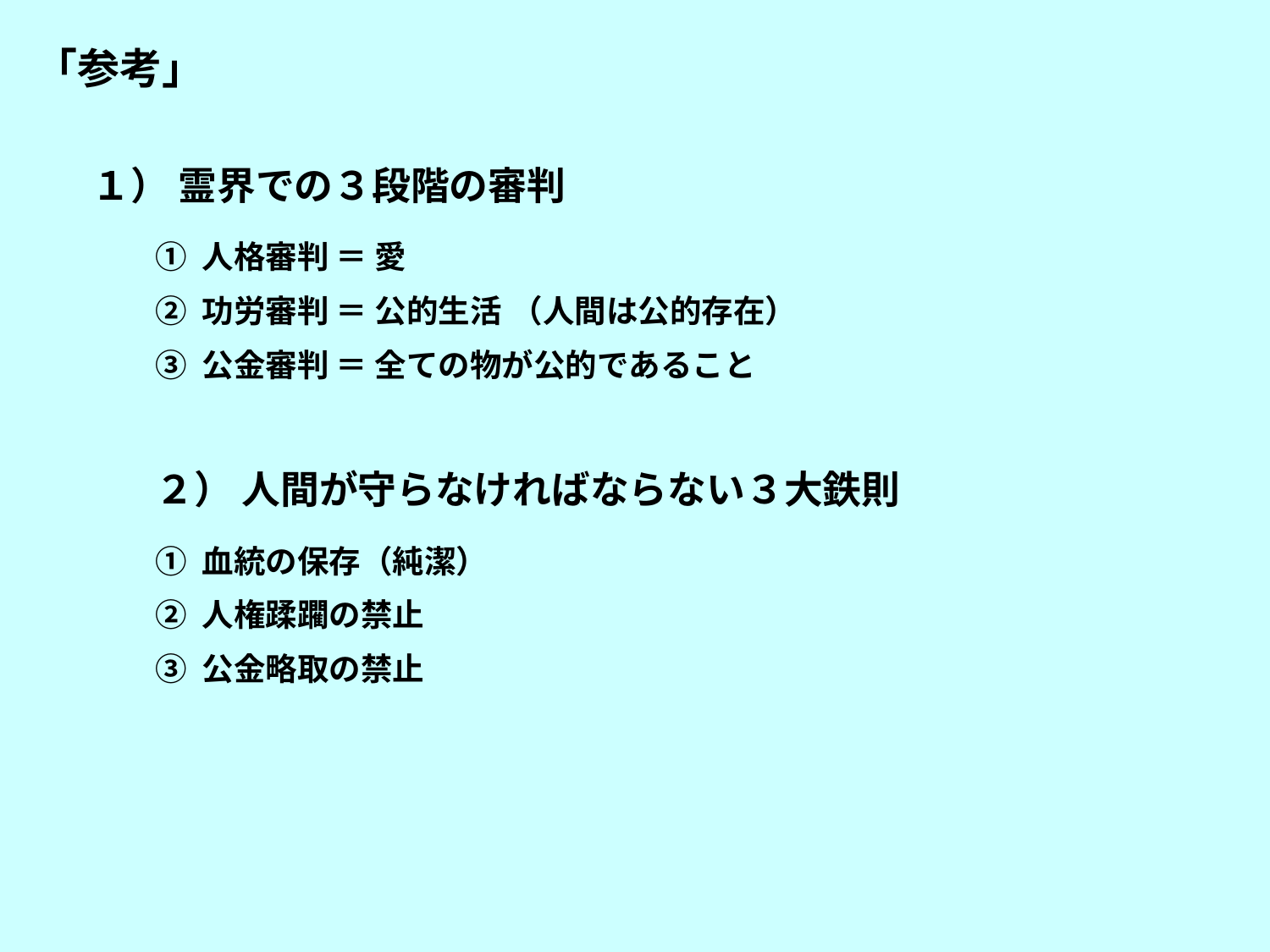

「参考」
１） 霊界での３段階の審判
① 人格審判 ＝ 愛
② 功労審判 ＝ 公的生活 （人間は公的存在）
③ 公金審判 ＝ 全ての物が公的であること

２） 人間が守らなければならない３大鉄則
① 血統の保存（純潔）
② 人権蹂躙の禁止
③ 公金略取の禁止